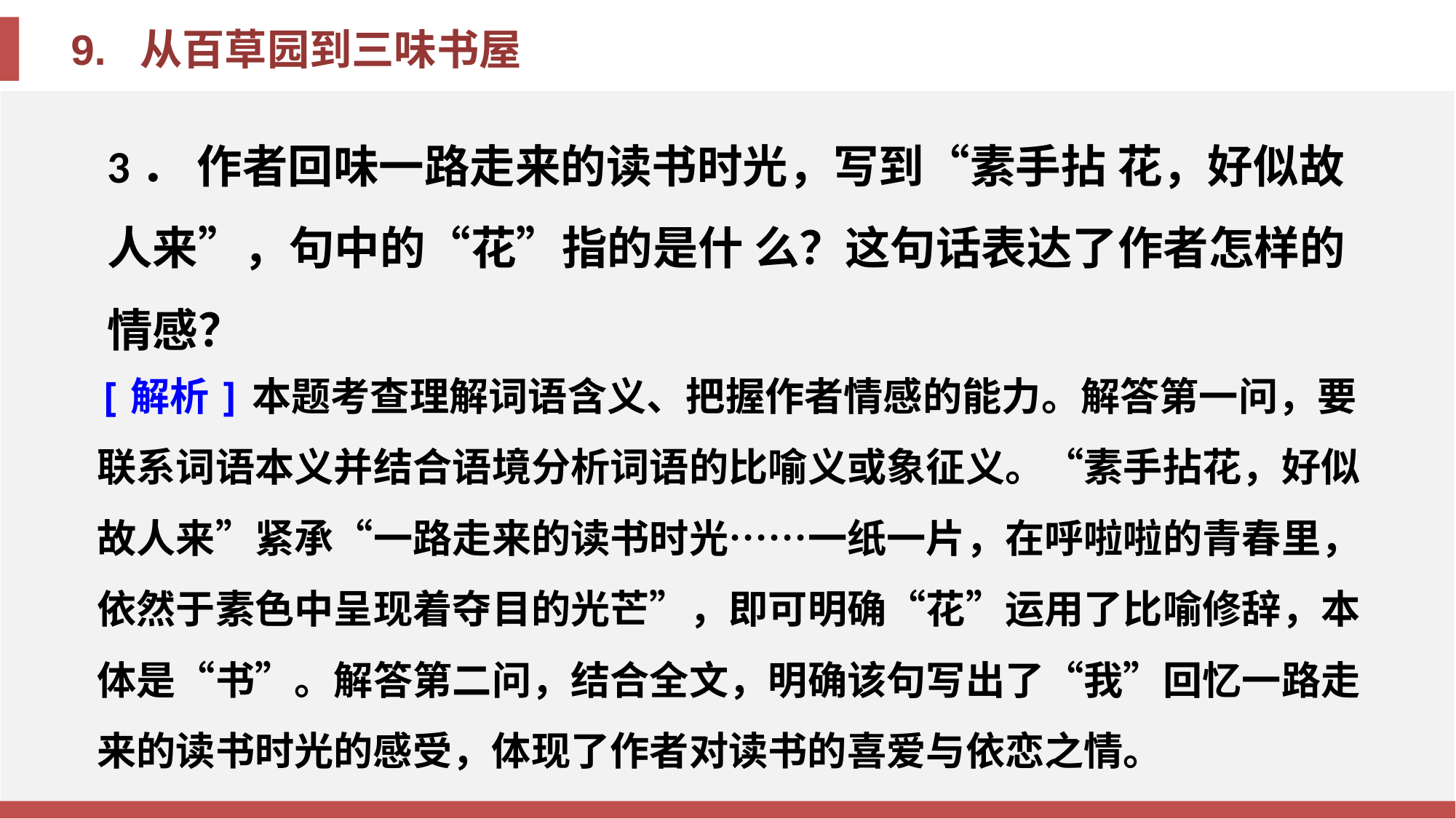

3． 作者回味一路走来的读书时光，写到“素手拈 花，好似故人来”，句中的“花”指的是什 么？这句话表达了作者怎样的情感？
[解析]本题考查理解词语含义、把握作者情感的能力。解答第一问，要联系词语本义并结合语境分析词语的比喻义或象征义。“素手拈花，好似故人来”紧承“一路走来的读书时光……一纸一片，在呼啦啦的青春里，依然于素色中呈现着夺目的光芒”，即可明确“花”运用了比喻修辞，本体是“书”。解答第二问，结合全文，明确该句写出了“我”回忆一路走来的读书时光的感受，体现了作者对读书的喜爱与依恋之情。